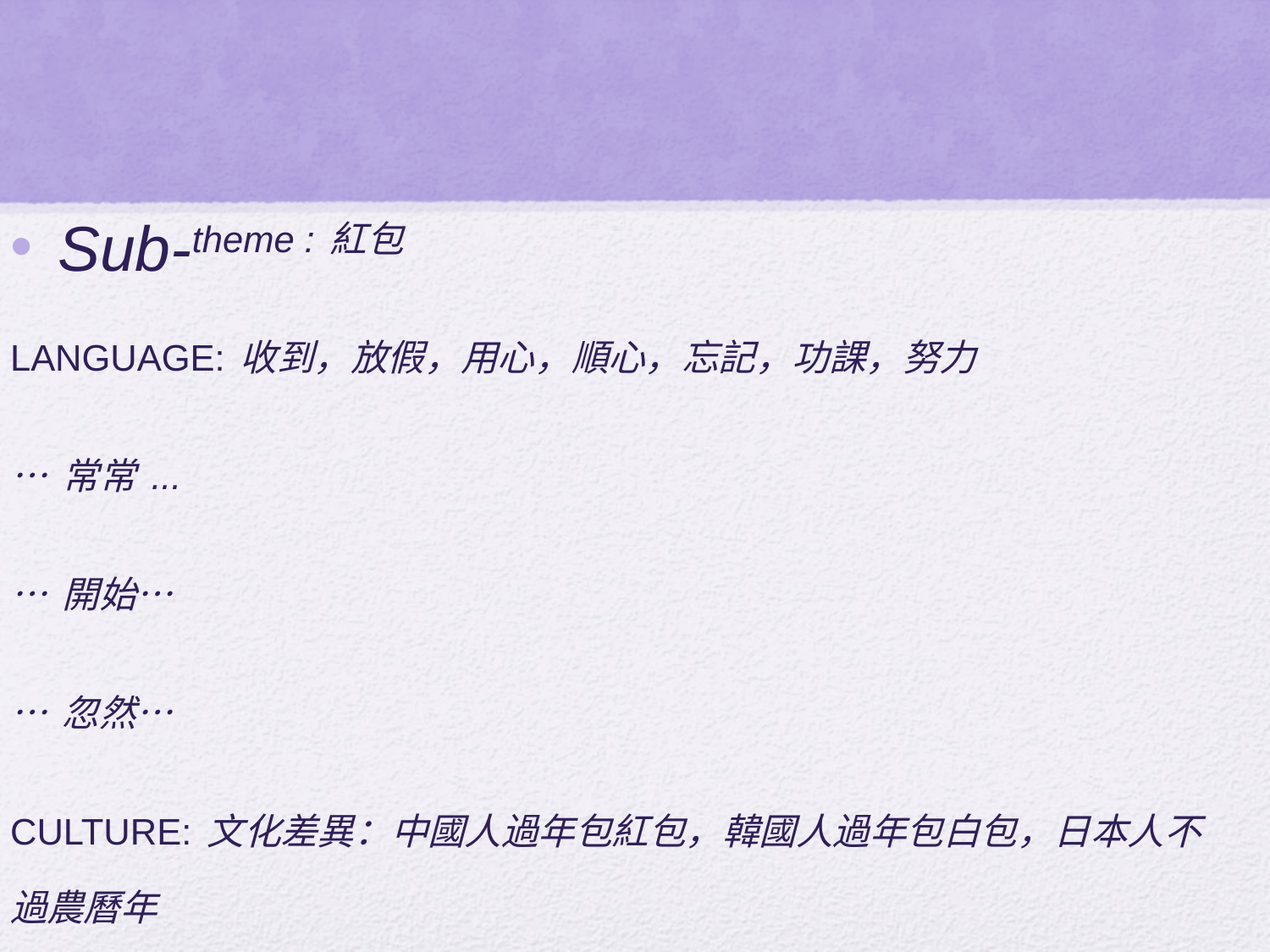

#
Sub-theme :紅包
LANGUAGE:收到，放假，用心，順心，忘記，功課，努力
…常常...
…開始…
…忽然…
CULTURE:文化差異：中國人過年包紅包，韓國人過年包白包，日本人不過農曆年
CONTENT: 地理